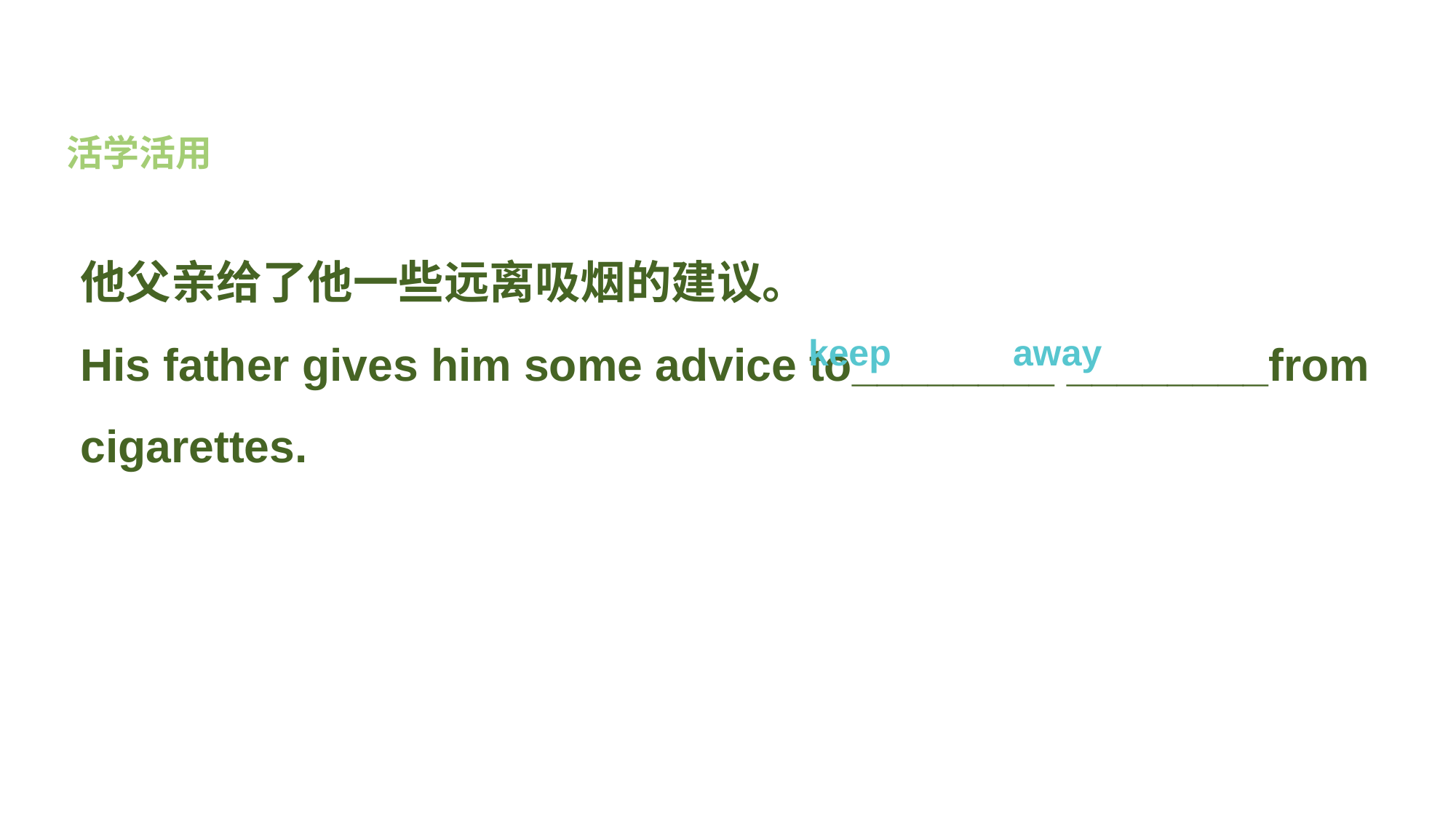

活学活用
他父亲给了他一些远离吸烟的建议。
His father gives him some advice to________ ________from cigarettes.
keep            away